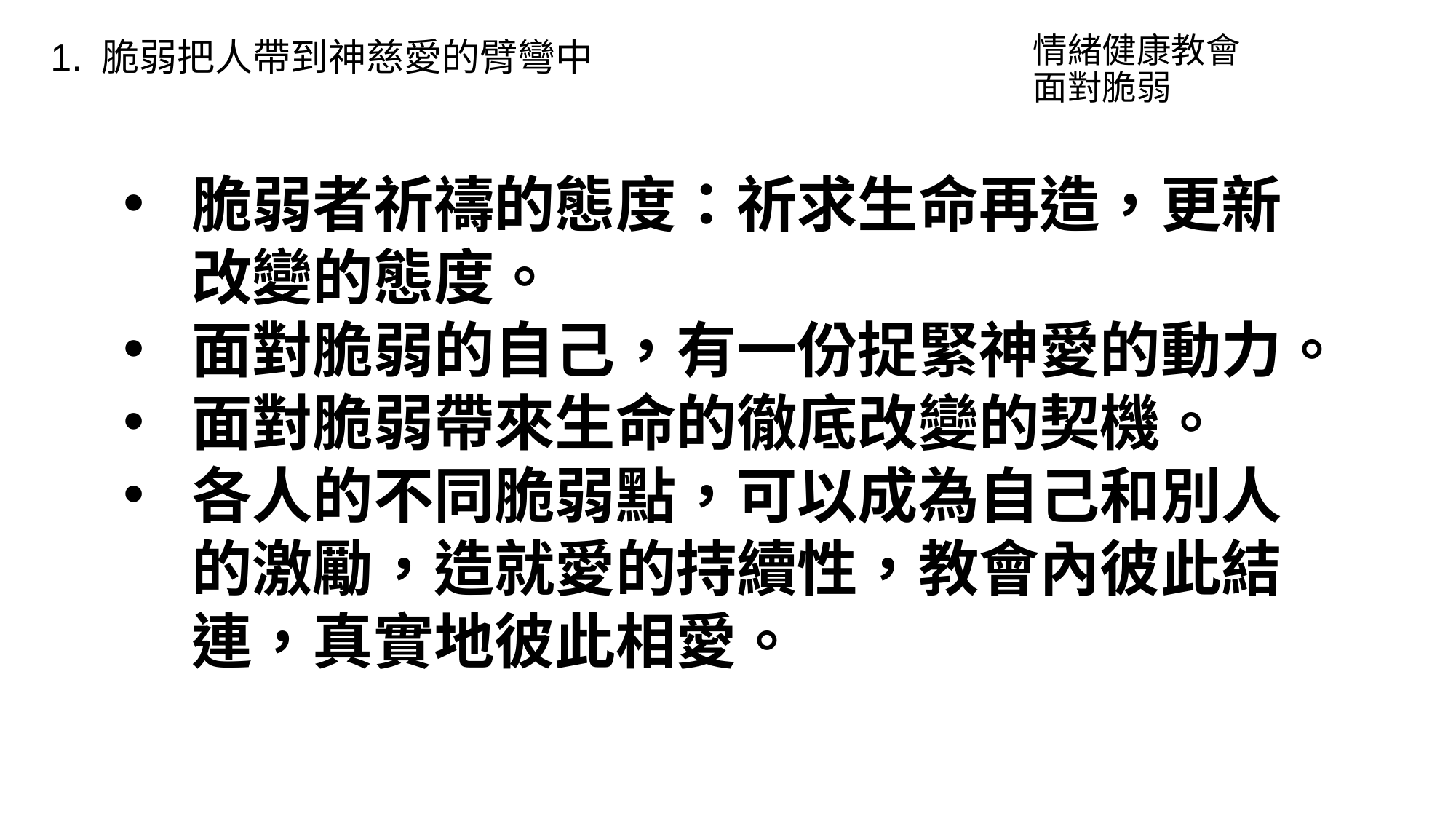

情緒健康教會
面對脆弱
1. 脆弱把人帶到神慈愛的臂彎中
脆弱者祈禱的態度：祈求生命再造，更新改變的態度。
面對脆弱的自己，有一份捉緊神愛的動力。
面對脆弱帶來生命的徹底改變的契機。
各人的不同脆弱點，可以成為自己和別人的激勵，造就愛的持續性，教會內彼此結連，真實地彼此相愛。